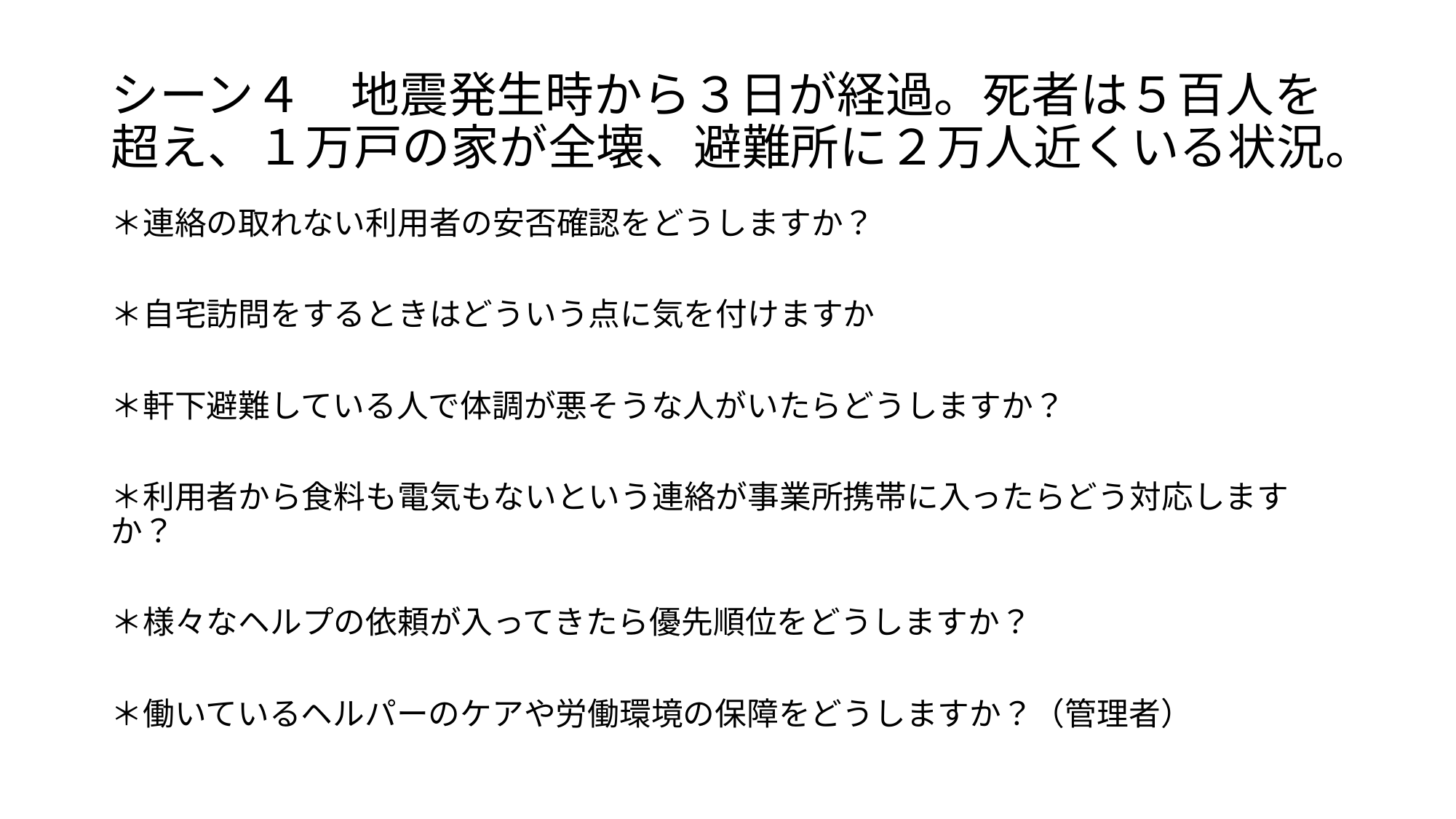

# シーン４　地震発生時から３日が経過。死者は５百人を超え、１万戸の家が全壊、避難所に２万人近くいる状況。
＊連絡の取れない利用者の安否確認をどうしますか？

＊自宅訪問をするときはどういう点に気を付けますか

＊軒下避難している人で体調が悪そうな人がいたらどうしますか？

＊利用者から食料も電気もないという連絡が事業所携帯に入ったらどう対応しますか？

＊様々なヘルプの依頼が入ってきたら優先順位をどうしますか？

＊働いているヘルパーのケアや労働環境の保障をどうしますか？（管理者）